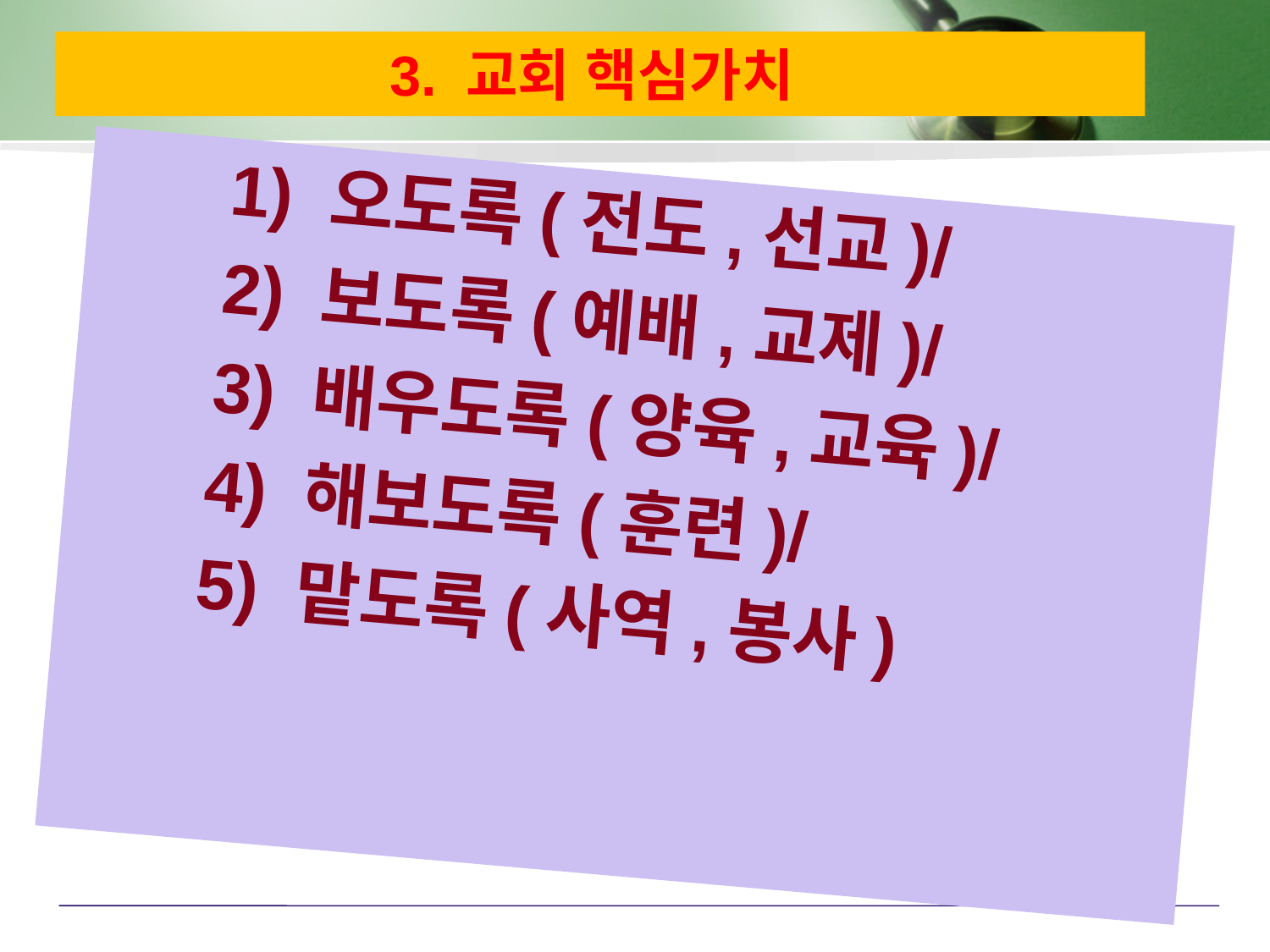

# 3. 교회 핵심가치
	1) 오도록(전도,선교)/
	2) 보도록(예배,교제)/
	3) 배우도록(양육,교육)/
	4) 해보도록(훈련)/
	5) 맡도록(사역,봉사)